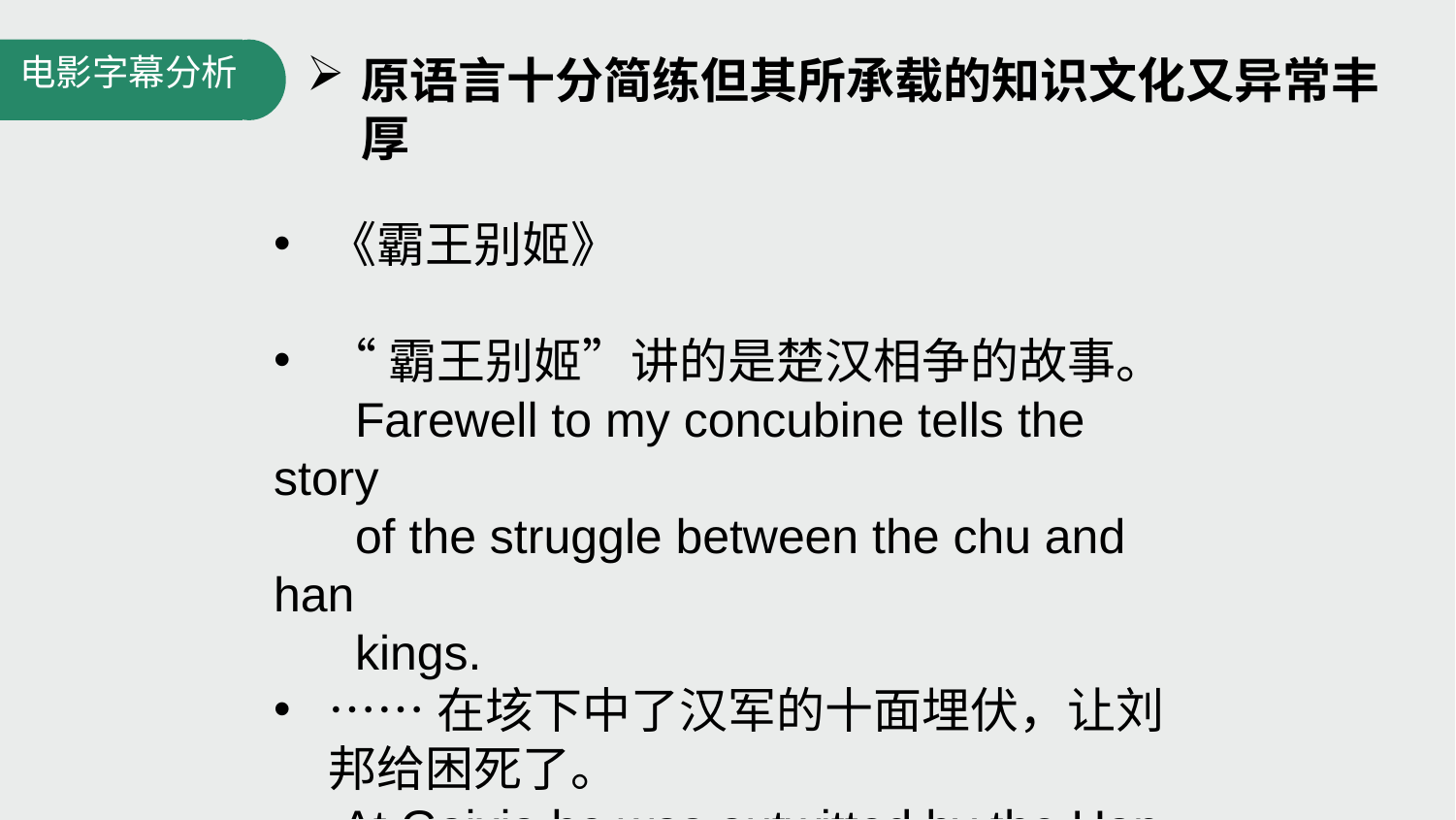

电影字幕分析
原语言十分简练但其所承载的知识文化又异常丰厚
《霸王别姬》

“霸王别姬”讲的是楚汉相争的故事。
      Farewell to my concubine tells the story
      of the struggle between the chu and han
      kings.
……在垓下中了汉军的十面埋伏，让刘邦给困死了。
     At Gaixia he was outwitted by the Han
     King.